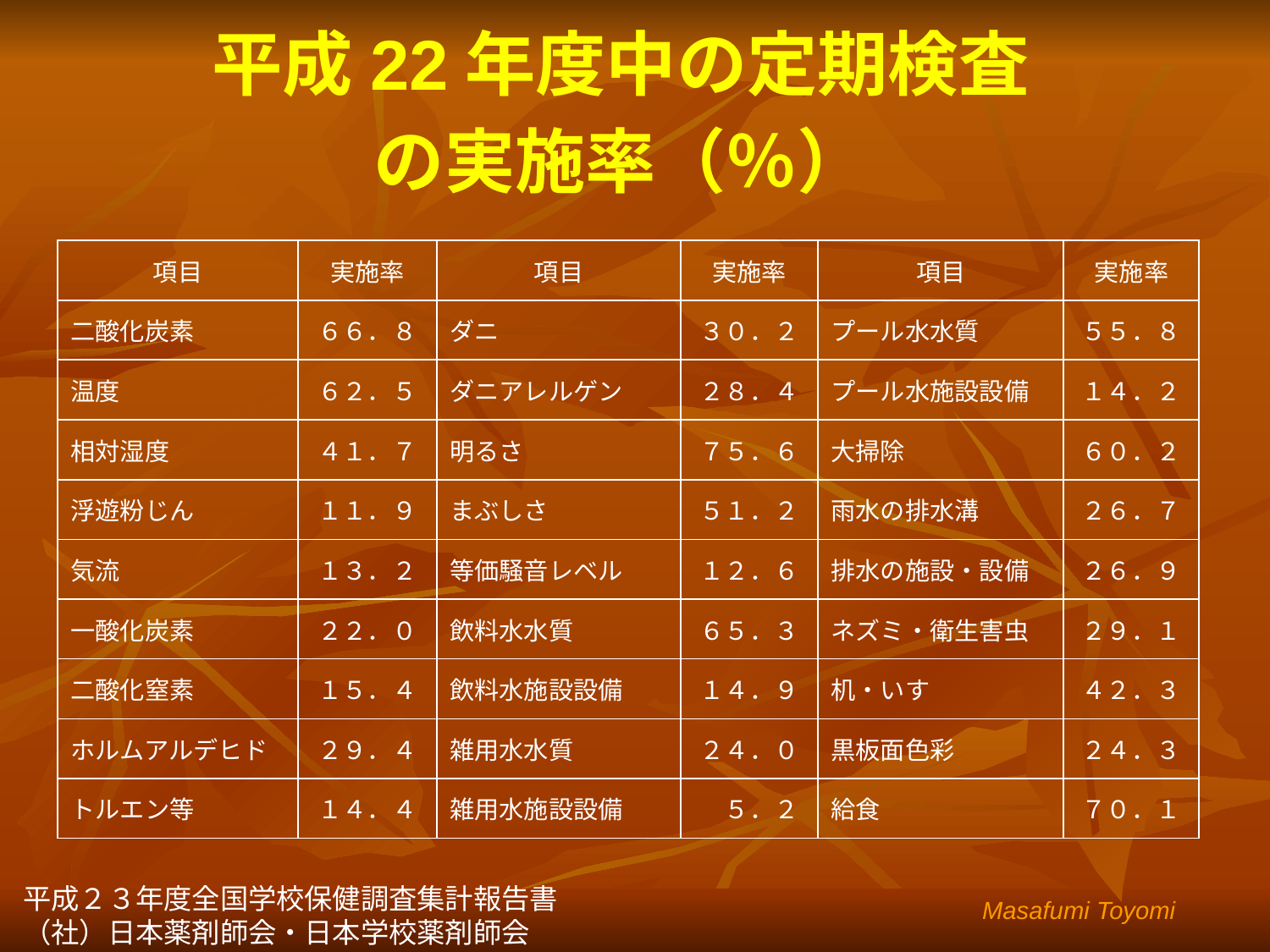

平成22年度中の定期検査の実施率（％）
| 項目 | 実施率 | 項目 | 実施率 | 項目 | 実施率 |
| --- | --- | --- | --- | --- | --- |
| 二酸化炭素 | ６６．８ | ダニ | ３０．２ | プール水水質 | ５５．８ |
| 温度 | ６２．５ | ダニアレルゲン | ２８．４ | プール水施設設備 | １４．２ |
| 相対湿度 | ４１．７ | 明るさ | ７５．６ | 大掃除 | ６０．２ |
| 浮遊粉じん | １１．９ | まぶしさ | ５１．２ | 雨水の排水溝 | ２６．７ |
| 気流 | １３．２ | 等価騒音レベル | １２．６ | 排水の施設・設備 | ２６．９ |
| 一酸化炭素 | ２２．０ | 飲料水水質 | ６５．３ | ネズミ・衛生害虫 | ２９．１ |
| 二酸化窒素 | １５．４ | 飲料水施設設備 | １４．９ | 机・いす | ４２．３ |
| ホルムアルデヒド | ２９．４ | 雑用水水質 | ２４．０ | 黒板面色彩 | ２４．３ |
| トルエン等 | １４．４ | 雑用水施設設備 | ５．２ | 給食 | ７０．１ |
平成２３年度全国学校保健調査集計報告書
（社）日本薬剤師会・日本学校薬剤師会
Masafumi Toyomi